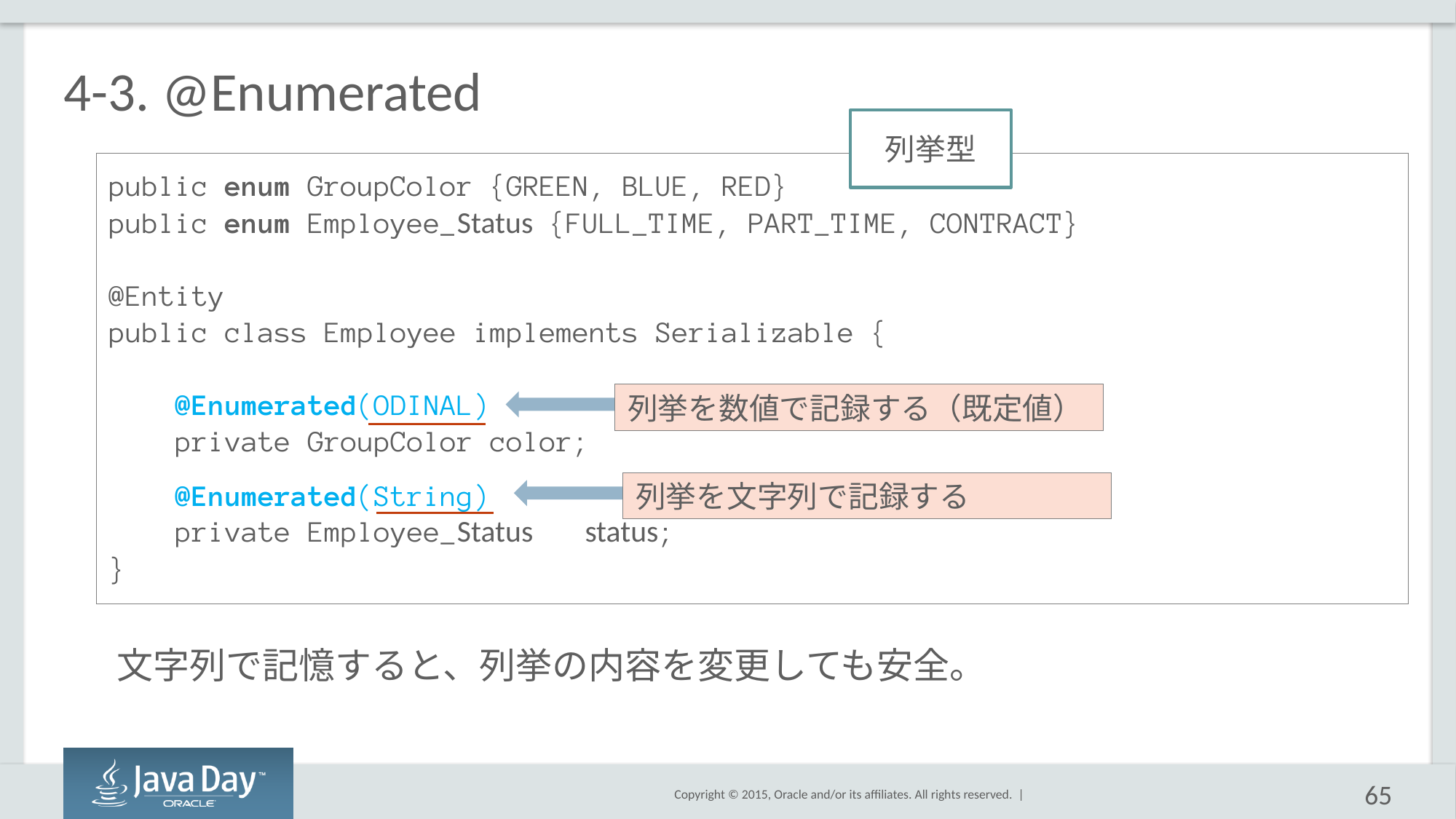

# 4-3. @Enumerated
列挙型
public enum GroupColor {GREEN, BLUE, RED}
public enum Employee_Status {FULL_TIME, PART_TIME, CONTRACT}

@Entity
public class Employee implements Serializable {

    @Enumerated(ODINAL)
    private GroupColor color;
    @Enumerated(String)
    private Employee_Status 　status;
}

列挙を数値で記録する（既定値）

列挙を文字列で記録する
文字列で記憶すると、列挙の内容を変更しても安全。
65